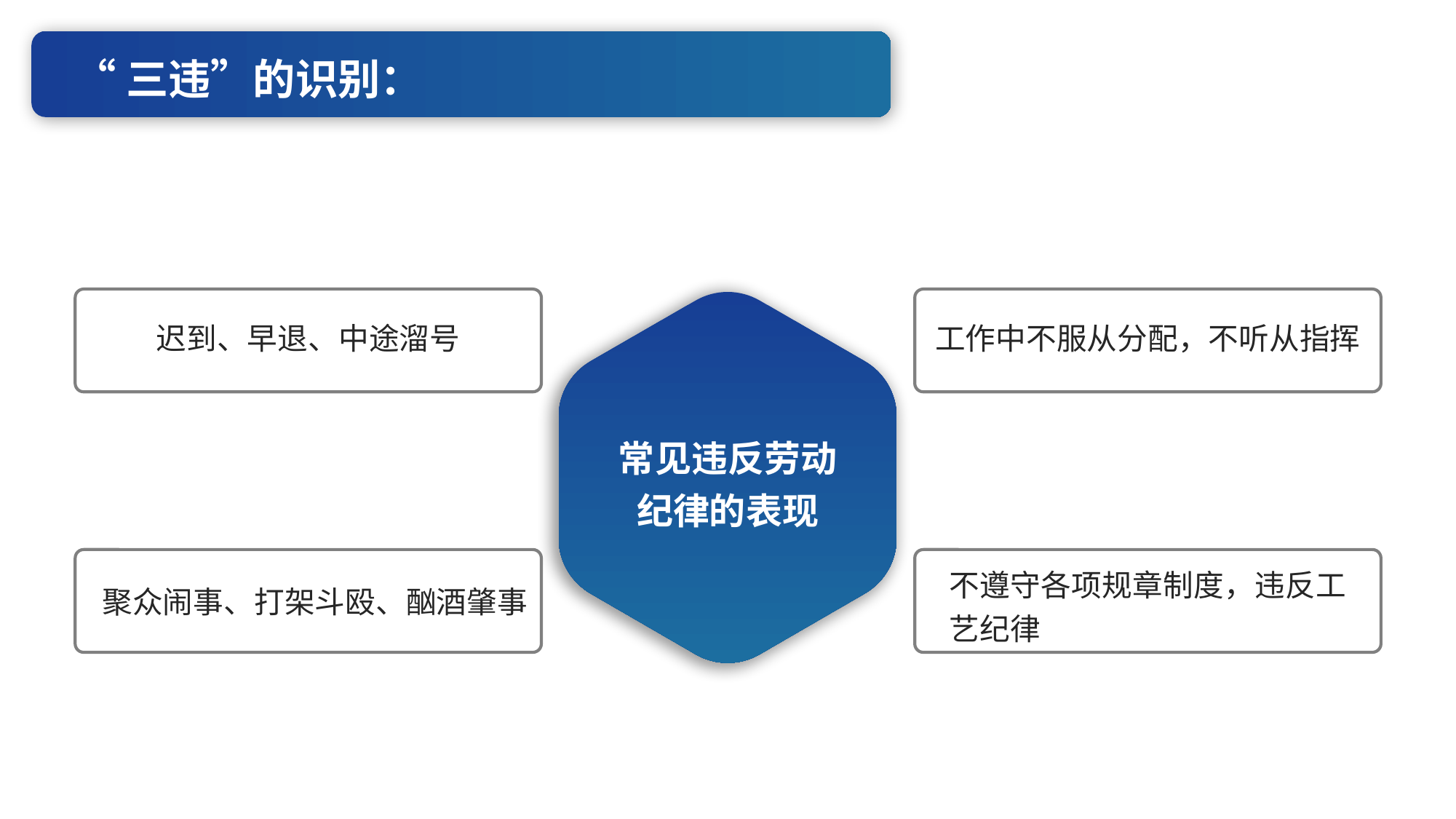

“三违”的识别：

迟到、早退、中途溜号
工作中不服从分配，不听从指挥
常见违反劳动纪律的表现

不遵守各项规章制度，违反工艺纪律
聚众闹事、打架斗殴、酗酒肇事